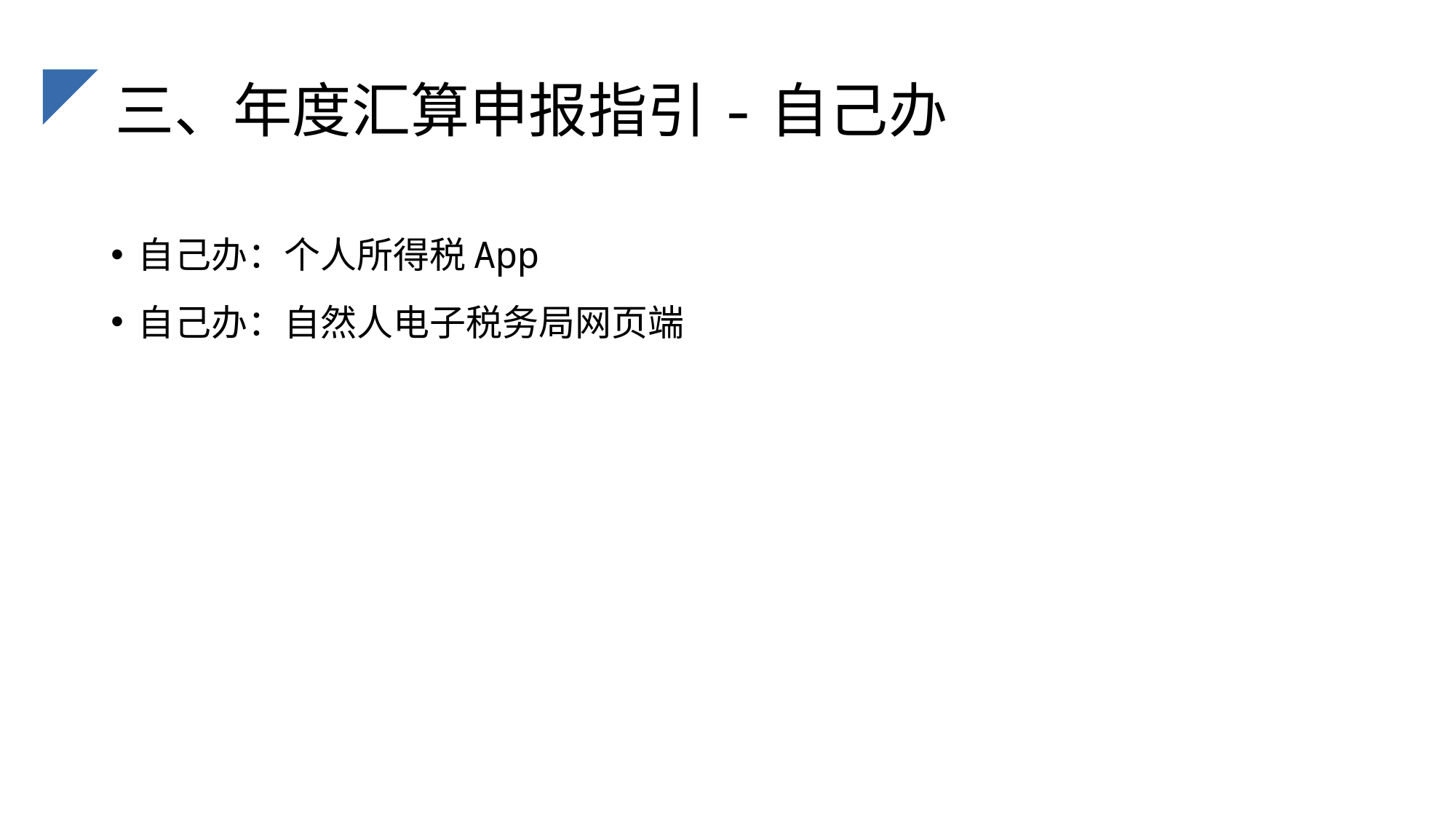

# 三、年度汇算申报指引-自己办
自己办：个人所得税App
自己办：自然人电子税务局网页端